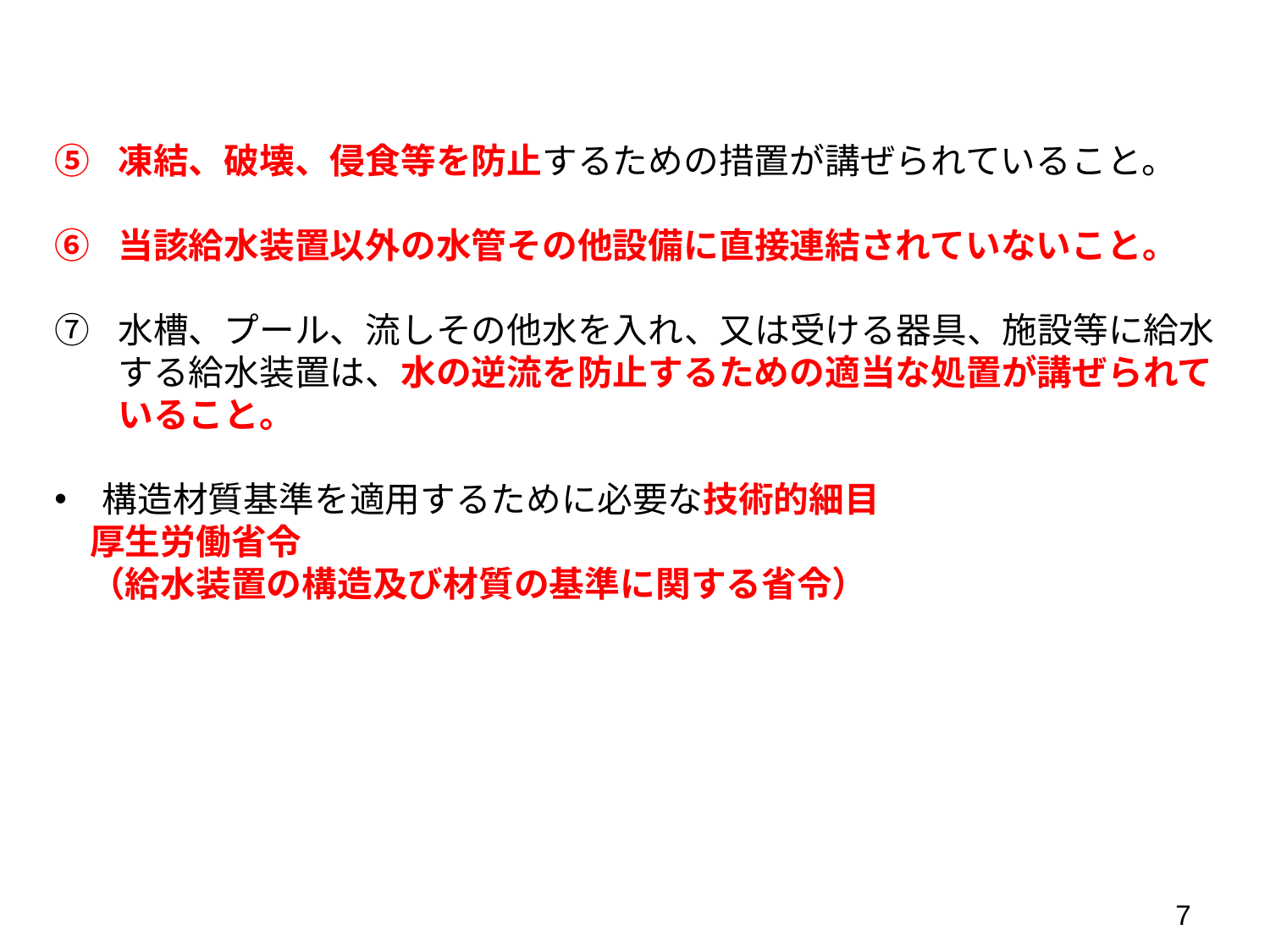

凍結、破壊、侵食等を防止するための措置が講ぜられていること。

当該給水装置以外の水管その他設備に直接連結されていないこと。

水槽、プール、流しその他水を入れ、又は受ける器具、施設等に給水する給水装置は、水の逆流を防止するための適当な処置が講ぜられていること。

構造材質基準を適用するために必要な技術的細目
　厚生労働省令
　（給水装置の構造及び材質の基準に関する省令）

7